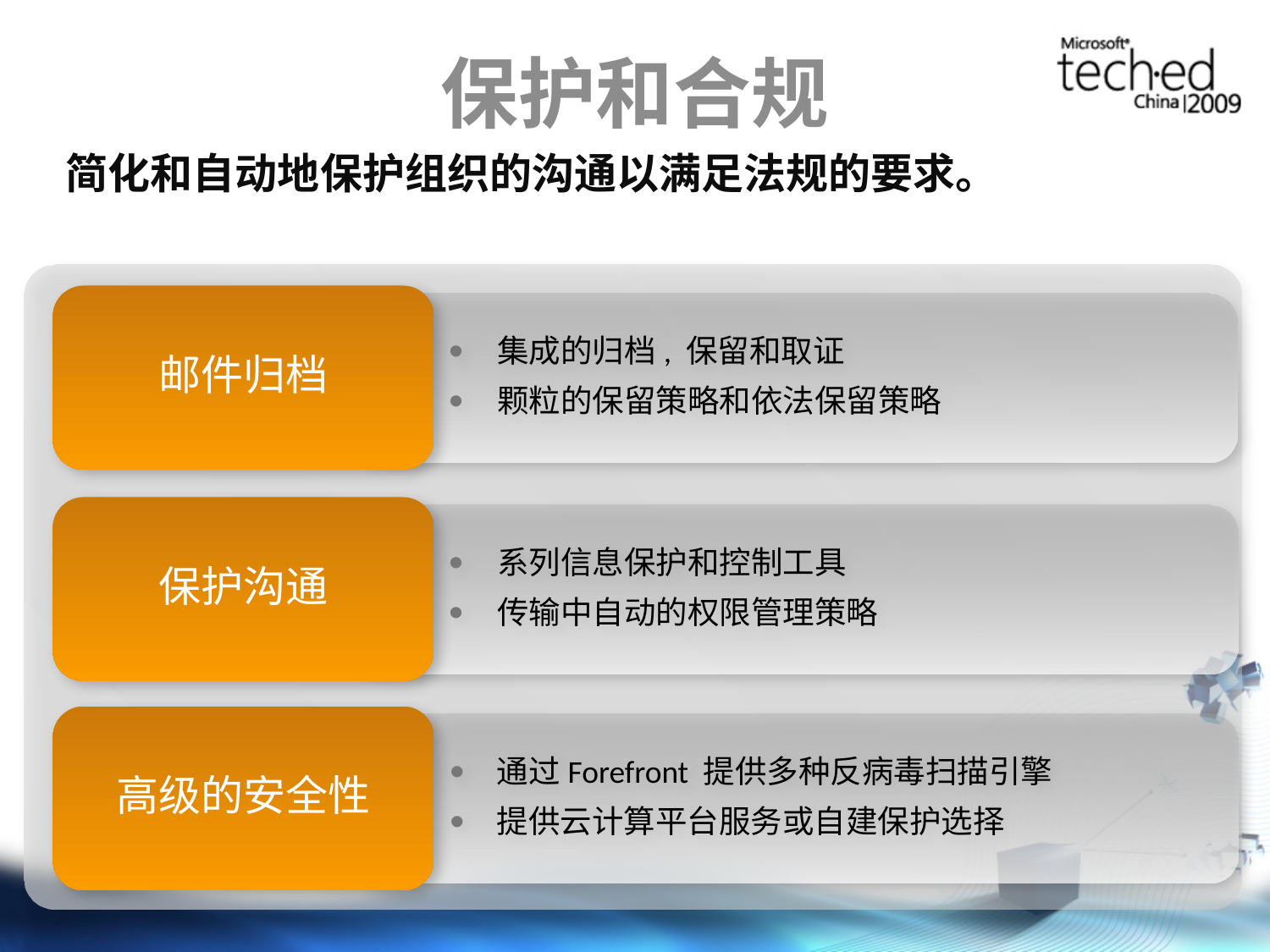

# 保护和合规
简化和自动地保护组织的沟通以满足法规的要求。

邮件归档
集成的归档, 保留和取证
颗粒的保留策略和依法保留策略
保护沟通
系列信息保护和控制工具
传输中自动的权限管理策略
高级的安全性
通过Forefront 提供多种反病毒扫描引擎
提供云计算平台服务或自建保护选择